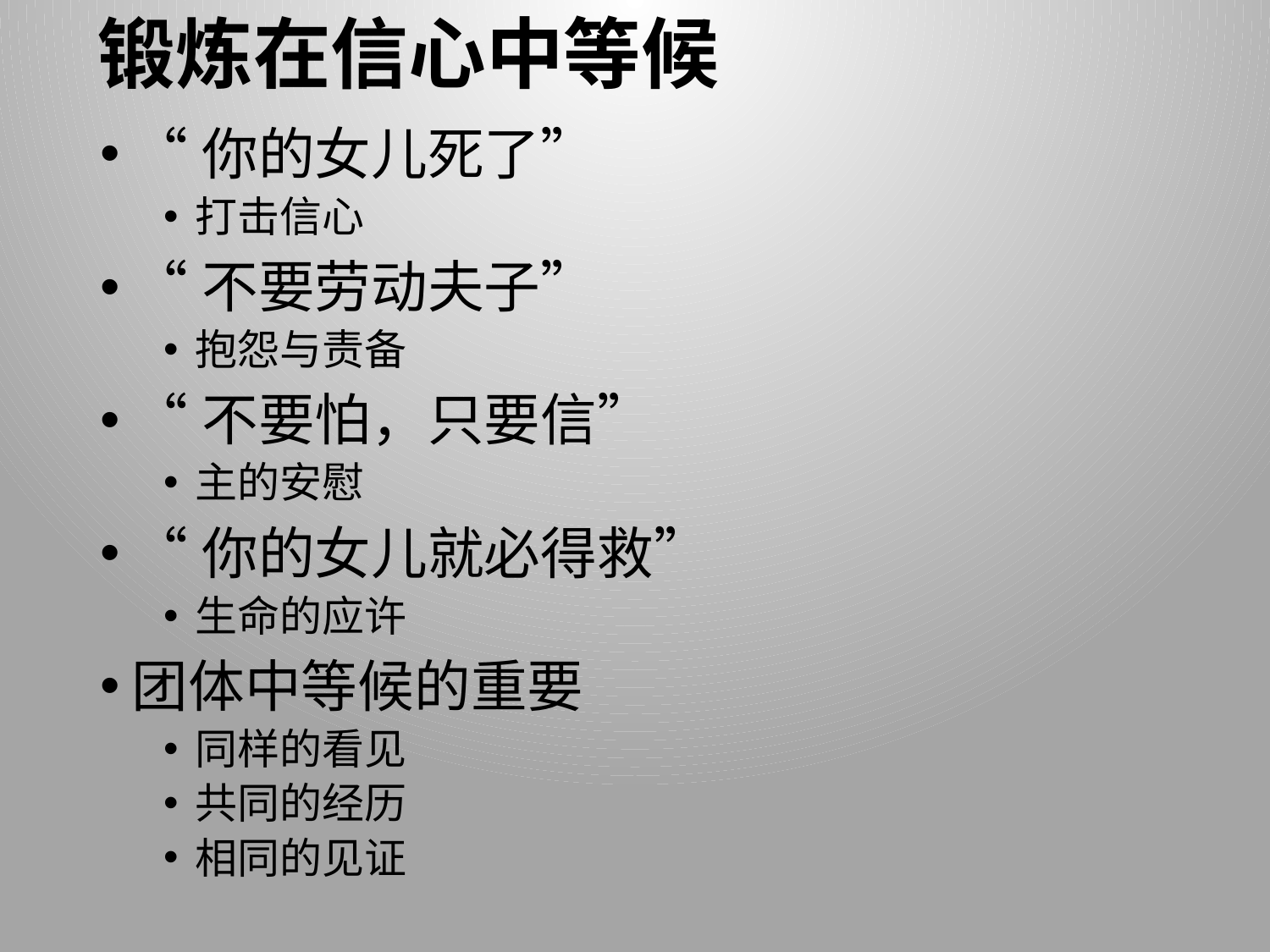

# 锻炼在信心中等候
“你的女儿死了”
打击信心
“不要劳动夫子”
抱怨与责备
“不要怕，只要信”
主的安慰
“你的女儿就必得救”
生命的应许
团体中等候的重要
同样的看见
共同的经历
相同的见证